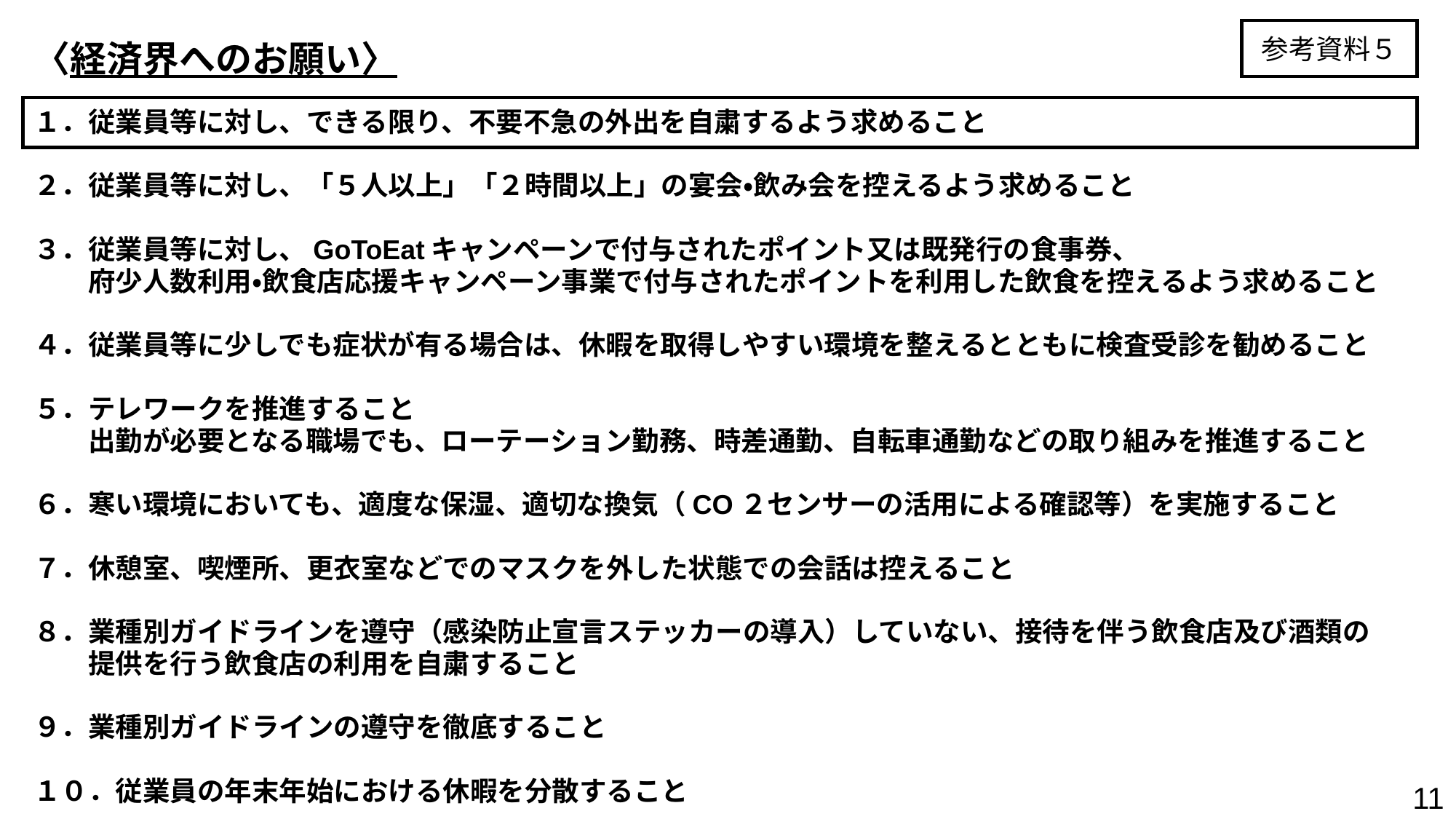

参考資料５
〈経済界へのお願い〉

１．従業員等に対し、できる限り、不要不急の外出を自粛するよう求めること

２．従業員等に対し、「５人以上」「２時間以上」の宴会・飲み会を控えるよう求めること

３．従業員等に対し、GoToEatキャンペーンで付与されたポイント又は既発行の食事券、
　　府少人数利用・飲食店応援キャンペーン事業で付与されたポイントを利用した飲食を控えるよう求めること

４．従業員等に少しでも症状が有る場合は、休暇を取得しやすい環境を整えるとともに検査受診を勧めること

５．テレワークを推進すること
　　出勤が必要となる職場でも、ローテーション勤務、時差通勤、自転車通勤などの取り組みを推進すること

６．寒い環境においても、適度な保湿、適切な換気（CO２センサーの活用による確認等）を実施すること

７．休憩室、喫煙所、更衣室などでのマスクを外した状態での会話は控えること

８．業種別ガイドラインを遵守（感染防止宣言ステッカーの導入）していない、接待を伴う飲食店及び酒類の
　　提供を行う飲食店の利用を自粛すること

９．業種別ガイドラインの遵守を徹底すること

１０．従業員の年末年始における休暇を分散すること
11